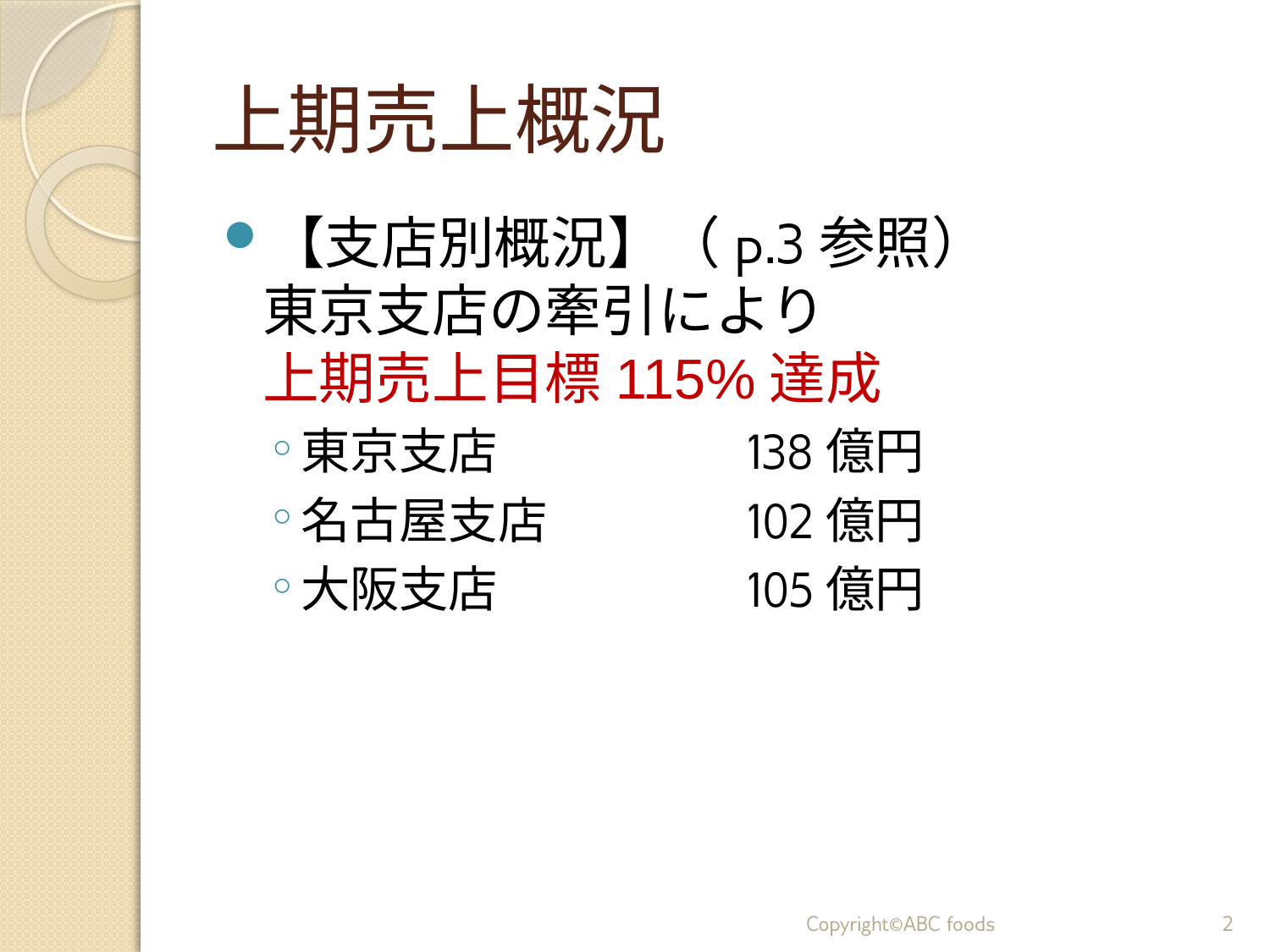

# 上期売上概況
【支店別概況】（p.3参照）
東京支店の牽引により
上期売上目標115%達成
東京支店	138億円
名古屋支店	102億円
大阪支店	105億円
Copyright©ABC foods
2